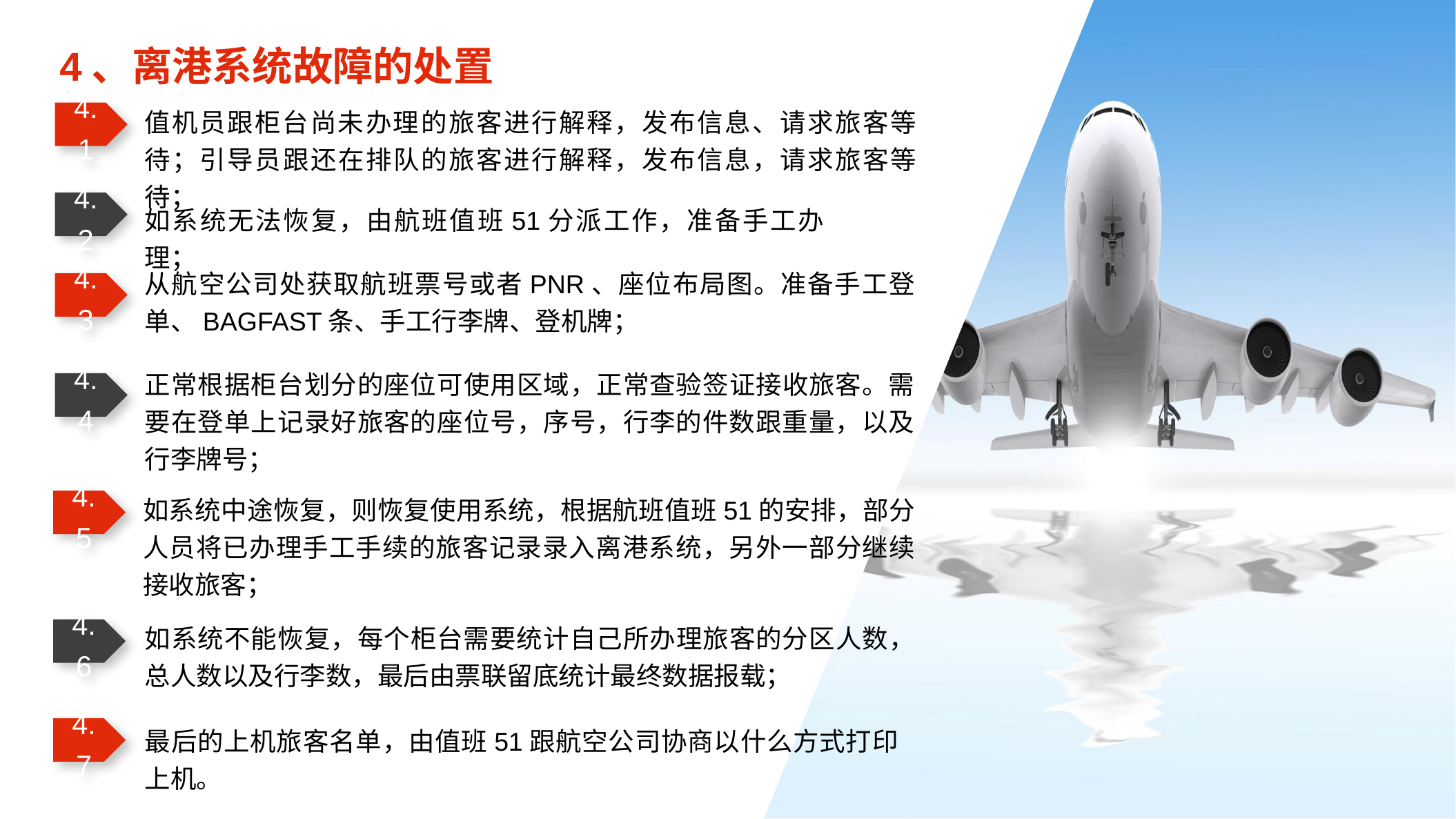

4、离港系统故障的处置
值机员跟柜台尚未办理的旅客进行解释，发布信息、请求旅客等待；引导员跟还在排队的旅客进行解释，发布信息，请求旅客等待；
4.1
4.2
如系统无法恢复，由航班值班51分派工作，准备手工办理；
从航空公司处获取航班票号或者PNR、座位布局图。准备手工登单、BAGFAST条、手工行李牌、登机牌；
4.3
正常根据柜台划分的座位可使用区域，正常查验签证接收旅客。需要在登单上记录好旅客的座位号，序号，行李的件数跟重量，以及行李牌号；
4.4
如系统中途恢复，则恢复使用系统，根据航班值班51的安排，部分人员将已办理手工手续的旅客记录录入离港系统，另外一部分继续接收旅客；
4.5
如系统不能恢复，每个柜台需要统计自己所办理旅客的分区人数，总人数以及行李数，最后由票联留底统计最终数据报载；
4.6
最后的上机旅客名单，由值班51跟航空公司协商以什么方式打印上机。
4.7